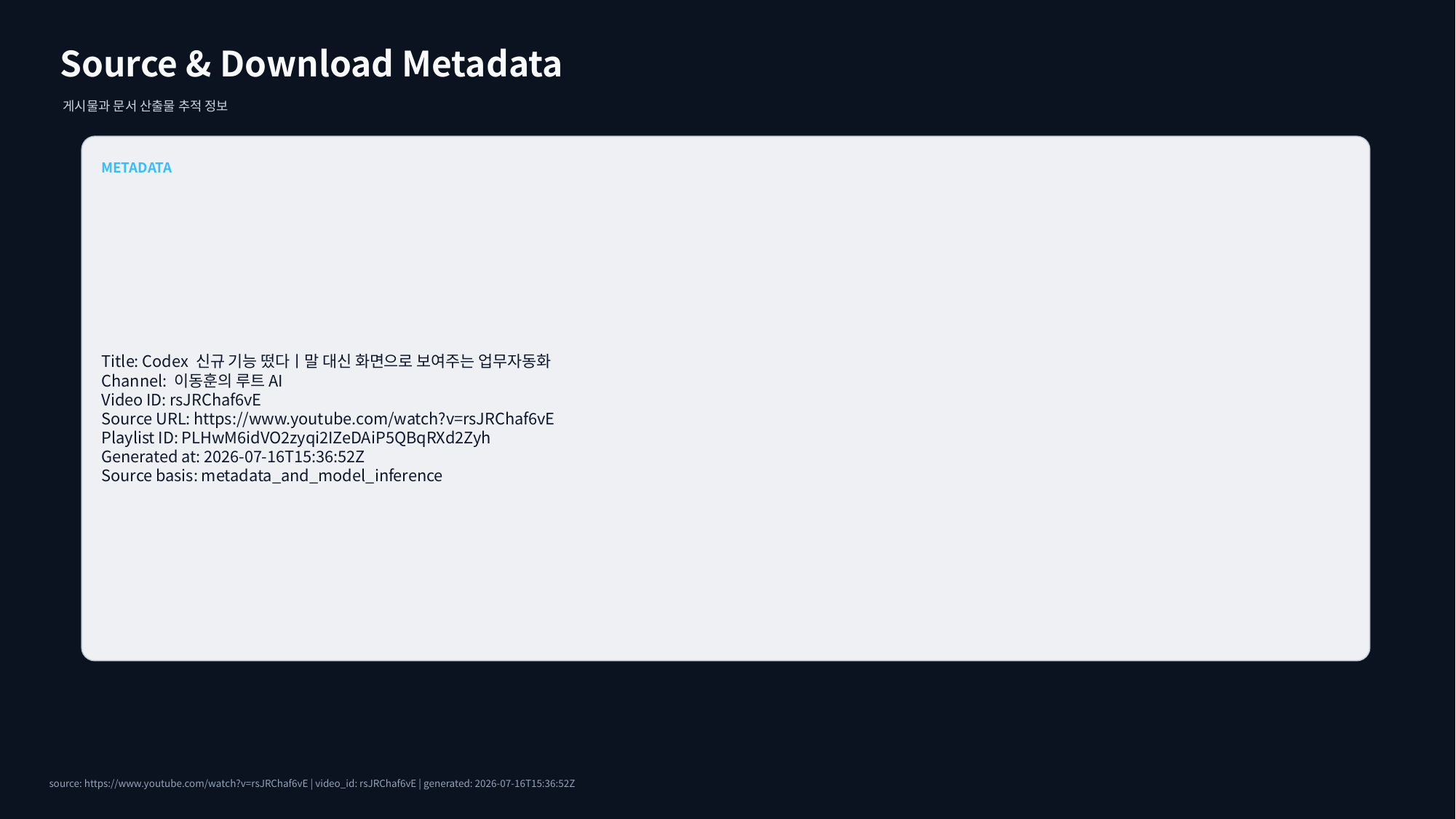

Source & Download Metadata
게시물과 문서 산출물 추적 정보

METADATA
Title: Codex 신규 기능 떴다ㅣ말 대신 화면으로 보여주는 업무자동화
Channel: 이동훈의 루트AI
Video ID: rsJRChaf6vE
Source URL: https://www.youtube.com/watch?v=rsJRChaf6vE
Playlist ID: PLHwM6idVO2zyqi2IZeDAiP5QBqRXd2Zyh
Generated at: 2026-07-16T15:36:52Z
Source basis: metadata_and_model_inference
source: https://www.youtube.com/watch?v=rsJRChaf6vE | video_id: rsJRChaf6vE | generated: 2026-07-16T15:36:52Z